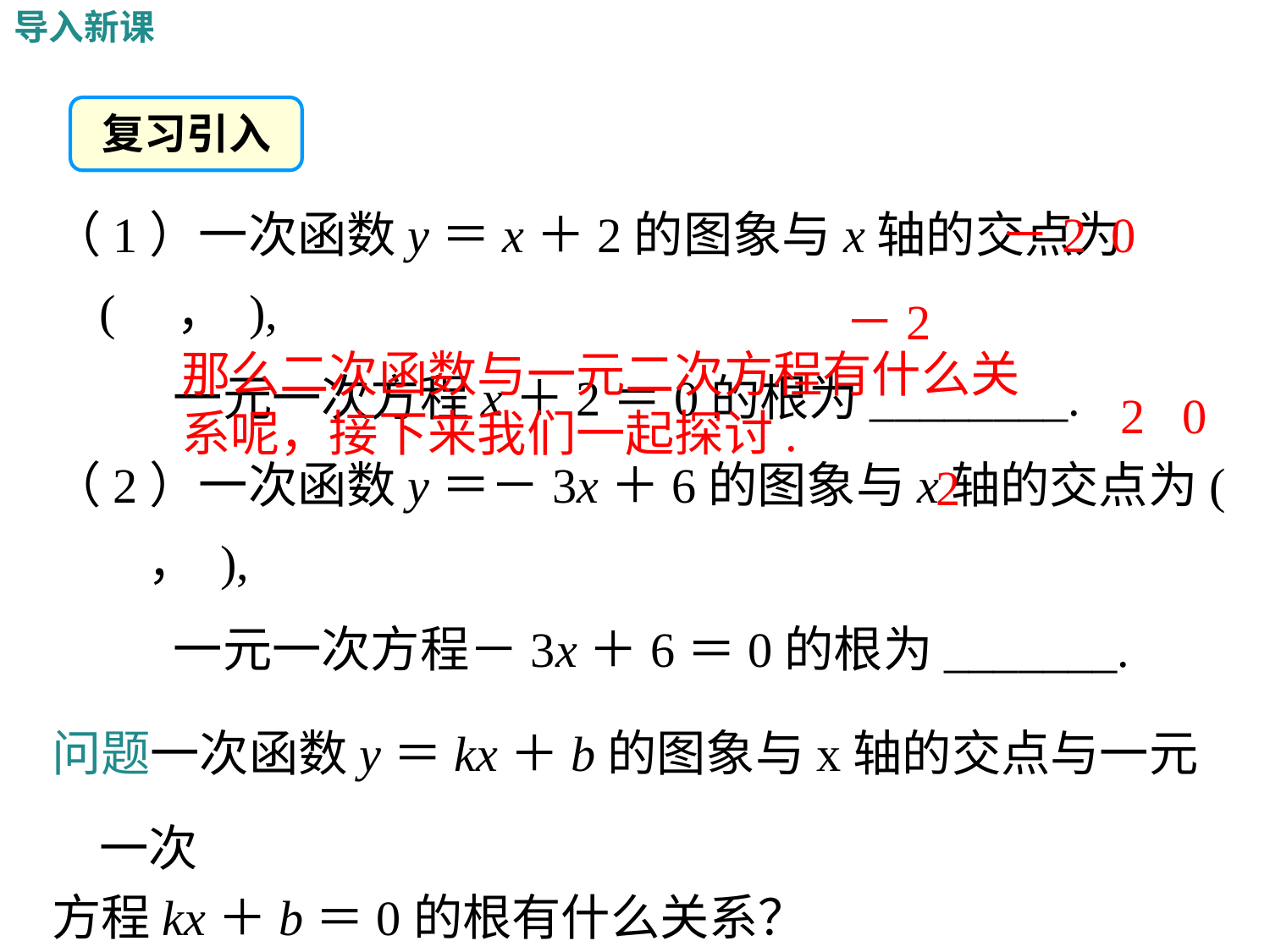

导入新课
复习引入
（1）一次函数y＝x＋2的图象与x轴的交点为(    ， ),
          一元一次方程x＋2＝0的根为________.
（2）一次函数y＝－3x＋6的图象与x轴的交点为(    ， ),
          一元一次方程－3x＋6＝0的根为_______.
问题一次函数y＝kx＋b的图象与x轴的交点与一元一次
方程kx＋b＝0的根有什么关系？
一次函数y＝kx＋b的图象与x轴的交点的横坐标就是一
元一次方程kx＋b＝0的根.
－2  0
－2
那么二次函数与一元二次方程有什么关系呢，接下来我们一起探讨.
2   0
2